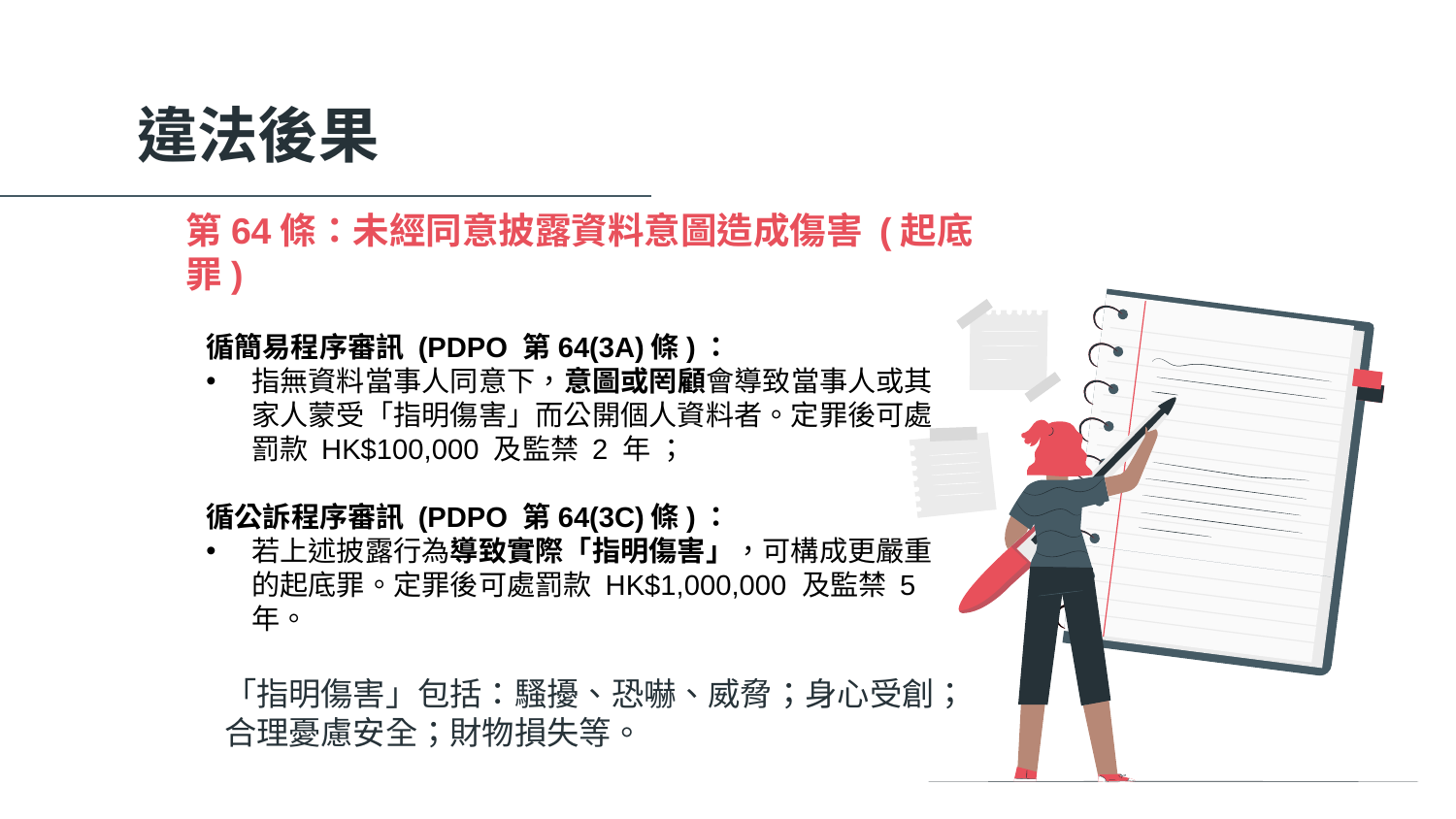

違法後果
# 第64條：未經同意披露資料意圖造成傷害 (起底罪)

循簡易程序審訊 (PDPO 第64(3A)條)：
指無資料當事人同意下，意圖或罔顧會導致當事人或其家人蒙受「指明傷害」而公開個人資料者。定罪後可處罰款 HK$100,000 及監禁 2 年 ；

循公訴程序審訊 (PDPO 第64(3C)條)：
若上述披露行為導致實際「指明傷害」，可構成更嚴重的起底罪。定罪後可處罰款 HK$1,000,000 及監禁 5 年。

「指明傷害」包括：騷擾、恐嚇、威脅；身心受創；合理憂慮安全；財物損失等。